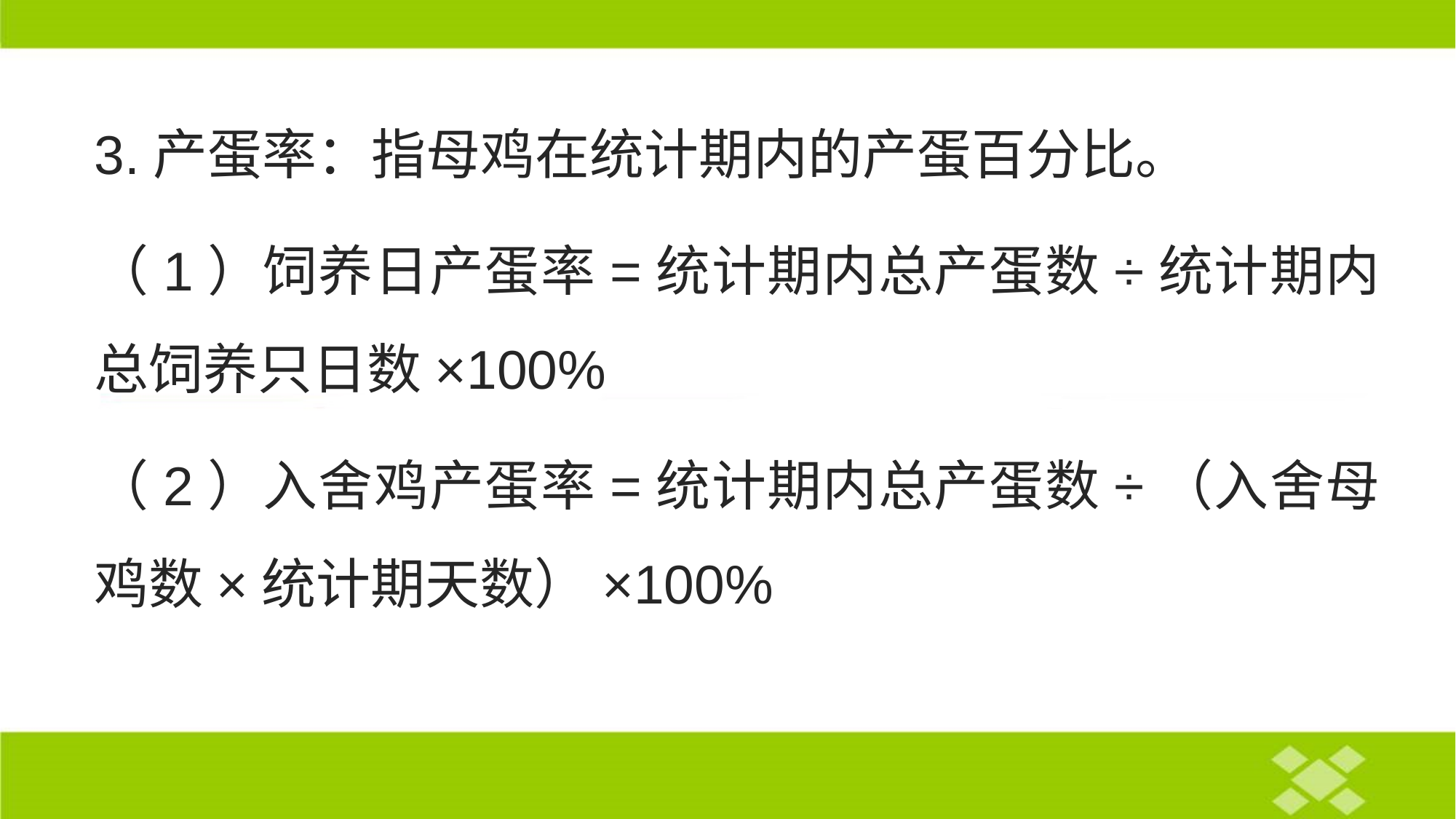

3.产蛋率：指母鸡在统计期内的产蛋百分比。
（1）饲养日产蛋率=统计期内总产蛋数÷统计期内总饲养只日数×100%
（2）入舍鸡产蛋率=统计期内总产蛋数÷（入舍母鸡数×统计期天数）×100%